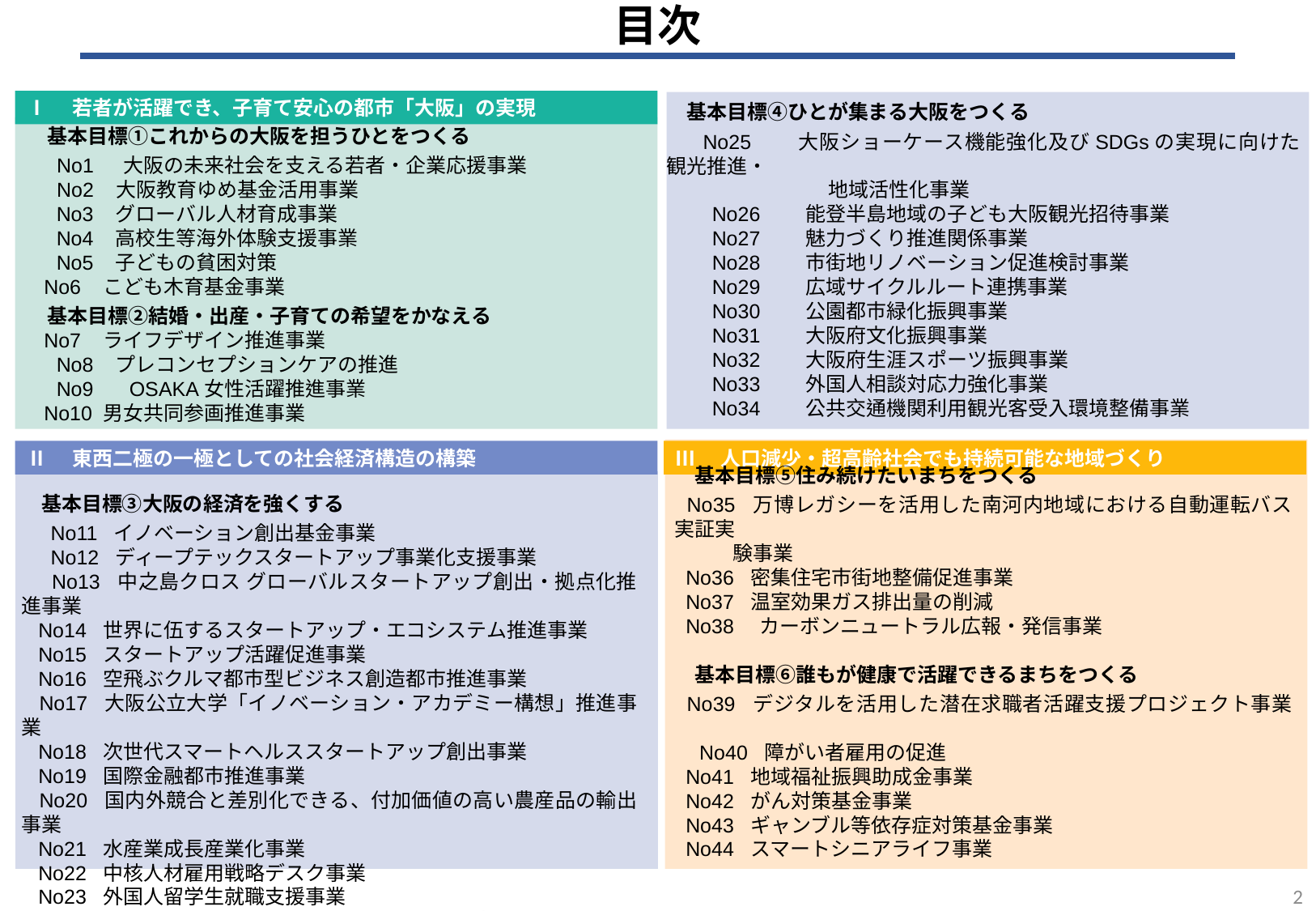

目次
Ⅰ　若者が活躍でき、子育て安心の都市「大阪」の実現

　基本目標④ひとが集まる大阪をつくる
　  No25　　大阪ショーケース機能強化及びSDGsの実現に向けた観光推進・
　　　　　　　　地域活性化事業
　　No26　　能登半島地域の子ども大阪観光招待事業
　　No27　　魅力づくり推進関係事業
　　No28　　市街地リノベーション促進検討事業
　　No29　　広域サイクルルート連携事業
　　No30　　公園都市緑化振興事業
　　No31　　大阪府文化振興事業
　　No32　　大阪府生涯スポーツ振興事業
　　No33　　外国人相談対応力強化事業
　　No34　　公共交通機関利用観光客受入環境整備事業

　基本目標①これからの大阪を担うひとをつくる
　 No1　 大阪の未来社会を支える若者・企業応援事業
　 No2   大阪教育ゆめ基金活用事業
　 No3   グローバル人材育成事業
　 No4   高校生等海外体験支援事業
　 No5   子どもの貧困対策
   No6   こども木育基金事業
　基本目標②結婚・出産・子育ての希望をかなえる
   No7   ライフデザイン推進事業
　 No8   プレコンセプションケアの推進
　 No9 　OSAKA女性活躍推進事業
   No10 男女共同参画推進事業

Ⅱ　東西二極の一極としての社会経済構造の構築
Ⅲ　人口減少・超高齢社会でも持続可能な地域づくり

　基本目標⑤住み続けたいまちをつくる
  No35  万博レガシーを活用した南河内地域における自動運転バス実証実
            験事業
  No36  密集住宅市街地整備促進事業
  No37  温室効果ガス排出量の削減
  No38　カーボンニュートラル広報・発信事業

　基本目標⑥誰もが健康で活躍できるまちをつくる
  No39  デジタルを活用した潜在求職者活躍支援プロジェクト事業
　No40  障がい者雇用の促進
  No41  地域福祉振興助成金事業
  No42  がん対策基金事業
  No43  ギャンブル等依存症対策基金事業
  No44  スマートシニアライフ事業
　基本目標③大阪の経済を強くする
　 No11  イノベーション創出基金事業
　 No12  ディープテックスタートアップ事業化支援事業
　 No13  中之島クロス グローバルスタートアップ創出・拠点化推進事業
   No14  世界に伍するスタートアップ・エコシステム推進事業
   No15  スタートアップ活躍促進事業
   No16  空飛ぶクルマ都市型ビジネス創造都市推進事業
   No17  大阪公立大学「イノベーション・アカデミー構想」推進事業
   No18  次世代スマートヘルススタートアップ創出事業
   No19  国際金融都市推進事業
   No20  国内外競合と差別化できる、付加価値の高い農産品の輸出事業
   No21  水産業成長産業化事業
   No22  中核人材雇用戦略デスク事業
   No23  外国人留学生就職支援事業
   No24  大阪北部地域における拠点形成に資する交通インフラ整備
2